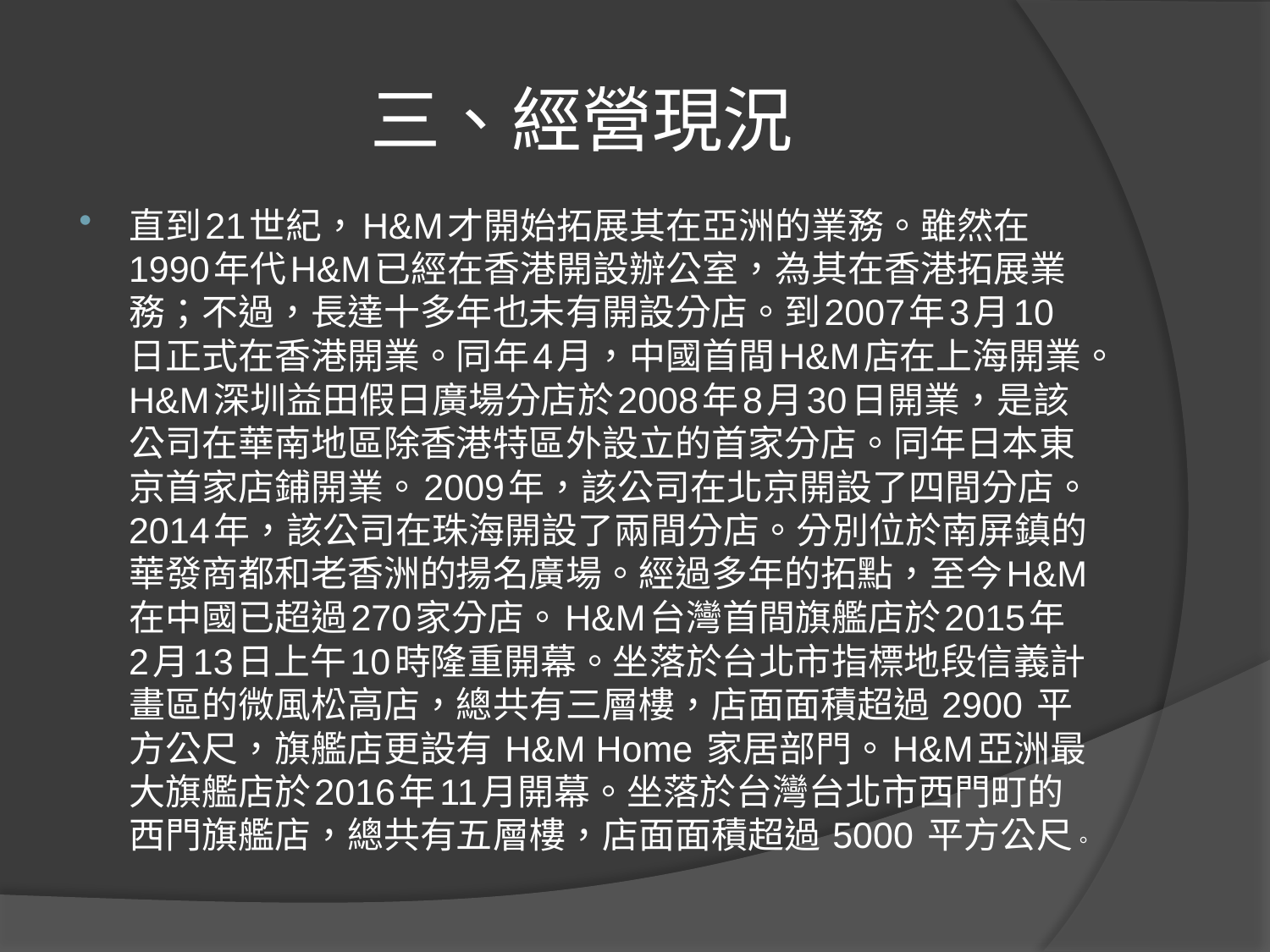

# 三、經營現況
直到21世紀，H&M才開始拓展其在亞洲的業務。雖然在1990年代H&M已經在香港開設辦公室，為其在香港拓展業務；不過，長達十多年也未有開設分店。到2007年3月10日正式在香港開業。同年4月，中國首間H&M店在上海開業。H&M深圳益田假日廣場分店於2008年8月30日開業，是該公司在華南地區除香港特區外設立的首家分店。同年日本東京首家店鋪開業。2009年，該公司在北京開設了四間分店。2014年，該公司在珠海開設了兩間分店。分別位於南屏鎮的華發商都和老香洲的揚名廣場。經過多年的拓點，至今H&M在中國已超過270家分店。H&M台灣首間旗艦店於2015年2月13日上午10時隆重開幕。坐落於台北市指標地段信義計畫區的微風松高店，總共有三層樓，店面面積超過 2900 平方公尺，旗艦店更設有 H&M Home 家居部門。H&M亞洲最大旗艦店於2016年11月開幕。坐落於台灣台北市西門町的西門旗艦店，總共有五層樓，店面面積超過 5000 平方公尺。